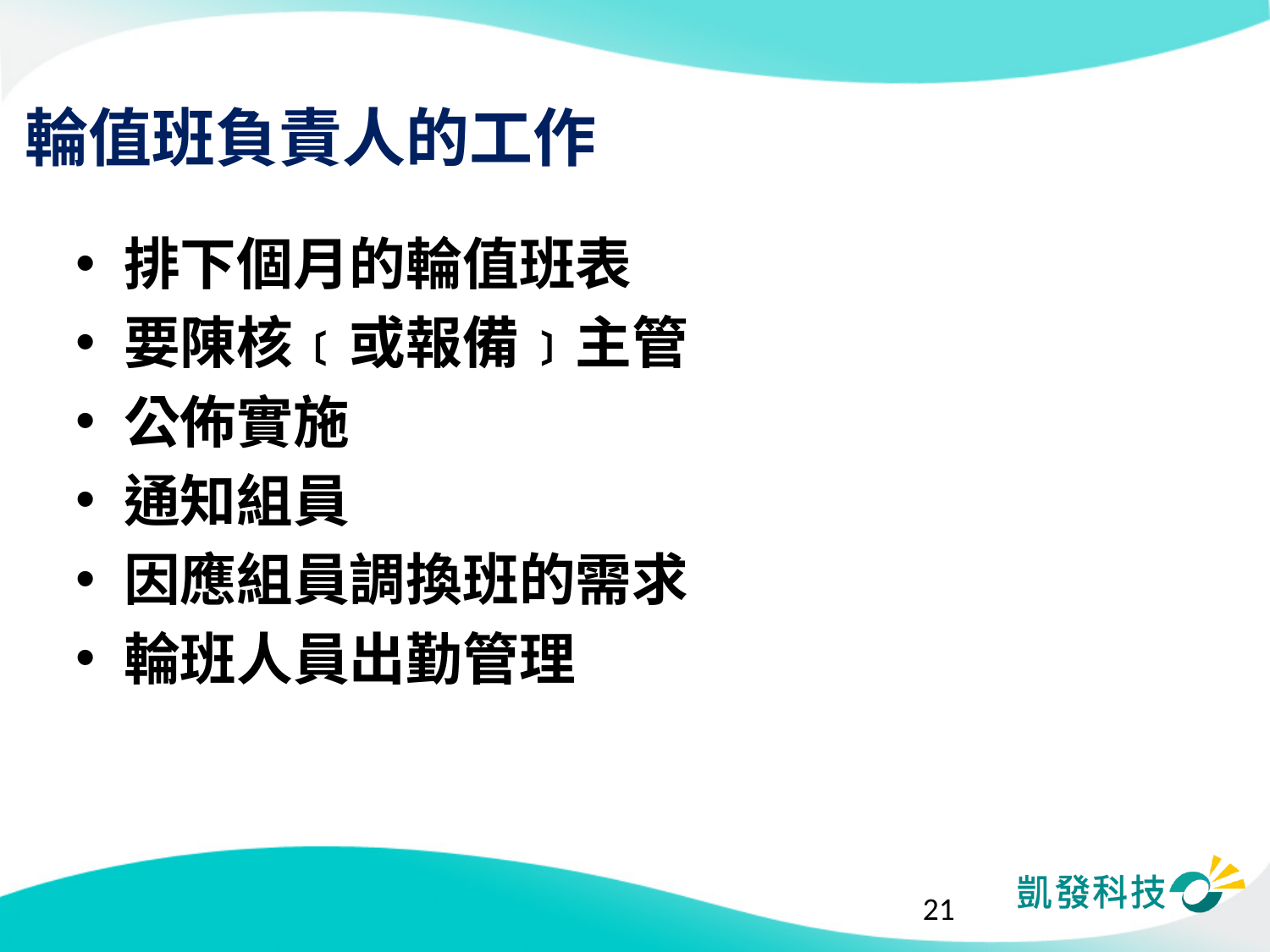

# 輪值班負責人的工作
排下個月的輪值班表
要陳核﹝或報備﹞主管
公佈實施
通知組員
因應組員調換班的需求
輪班人員出勤管理

21